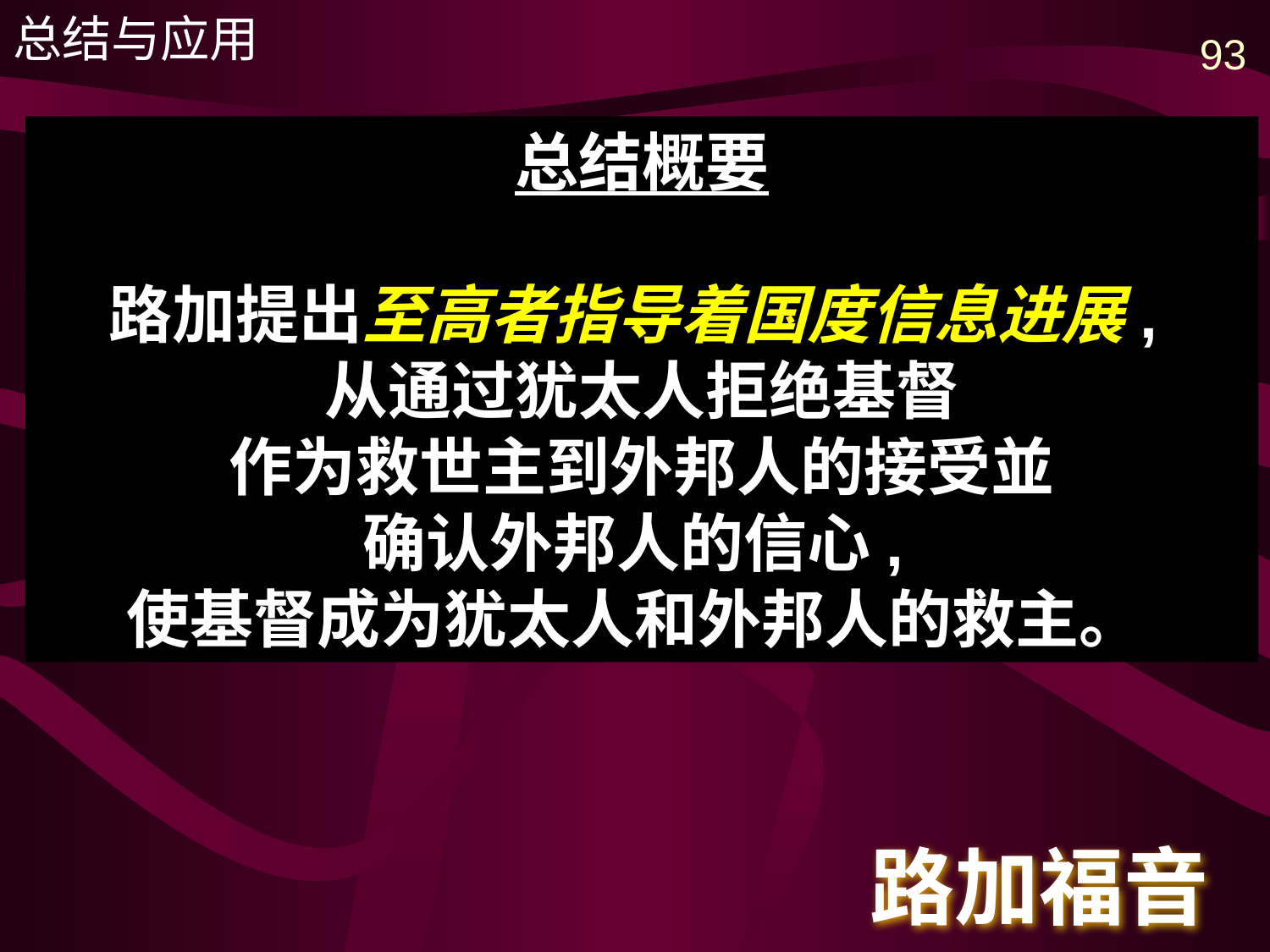

总结与应用
93
总结概要

路加提出至高者指导着国度信息进展,
从通过犹太人拒绝基督
作为救世主到外邦人的接受並
确认外邦人的信心,
使基督成为犹太人和外邦人的救主。
路加福音